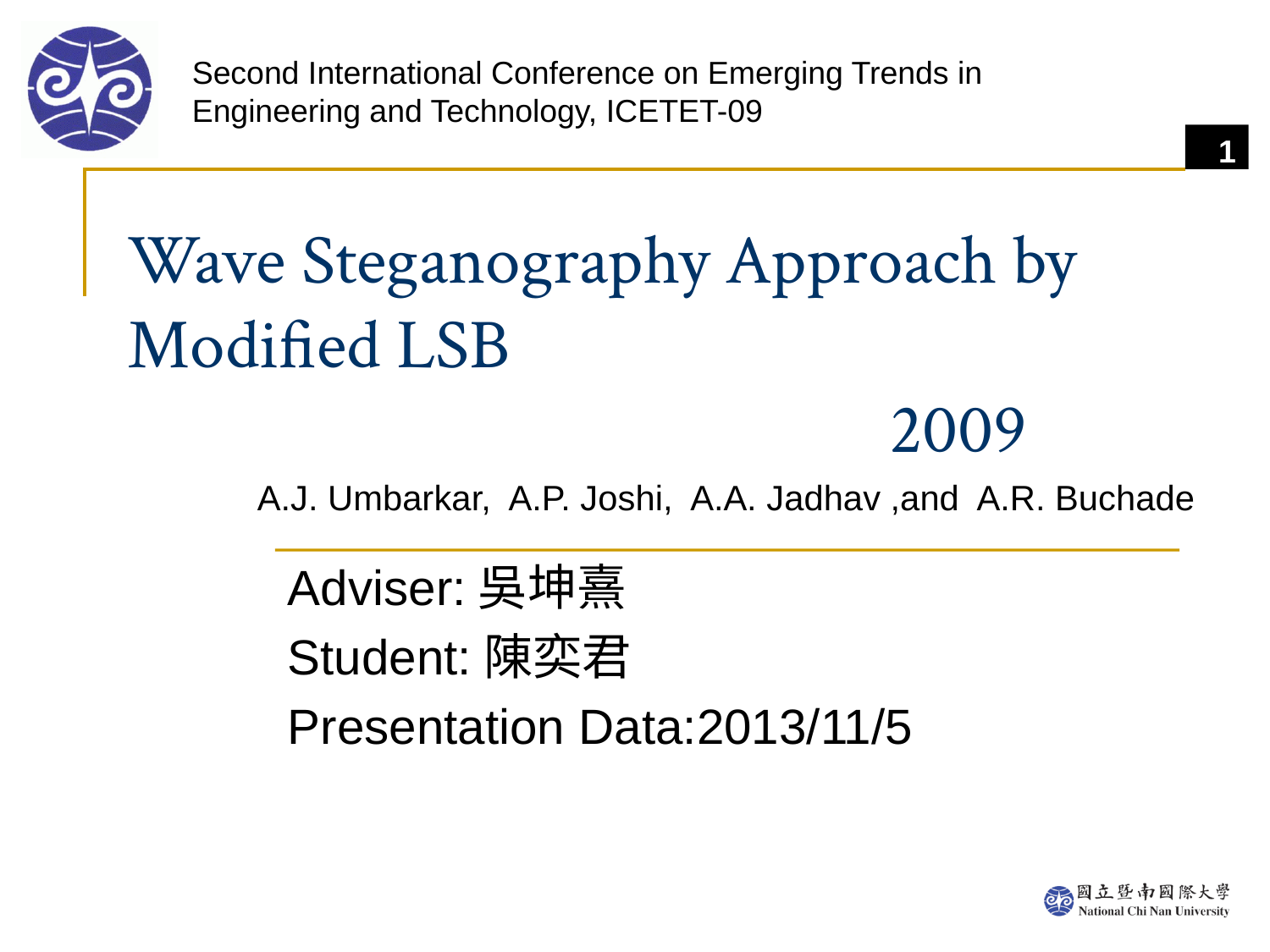

Second International Conference on Emerging Trends in Engineering and Technology, ICETET-09
# Wave Steganography Approach by Modified LSB 2009
A.J. Umbarkar,  A.P. Joshi,  A.A. Jadhav ,and  A.R. Buchade
Adviser:吳坤熹
Student:陳奕君
Presentation Data:2013/11/5